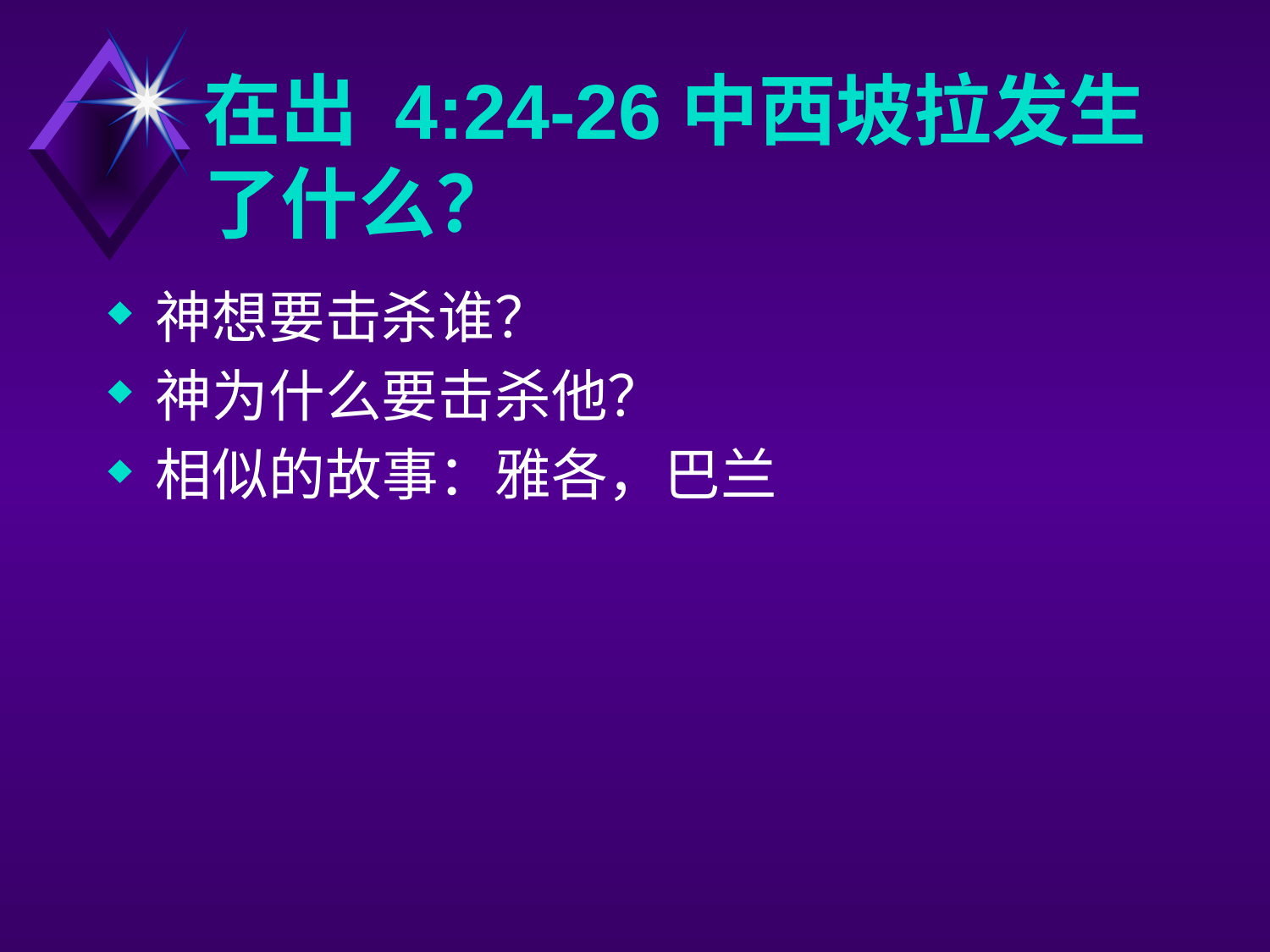

# 在出 4:24-26中西坡拉发生了什么？
神想要击杀谁？
神为什么要击杀他？
相似的故事：雅各，巴兰